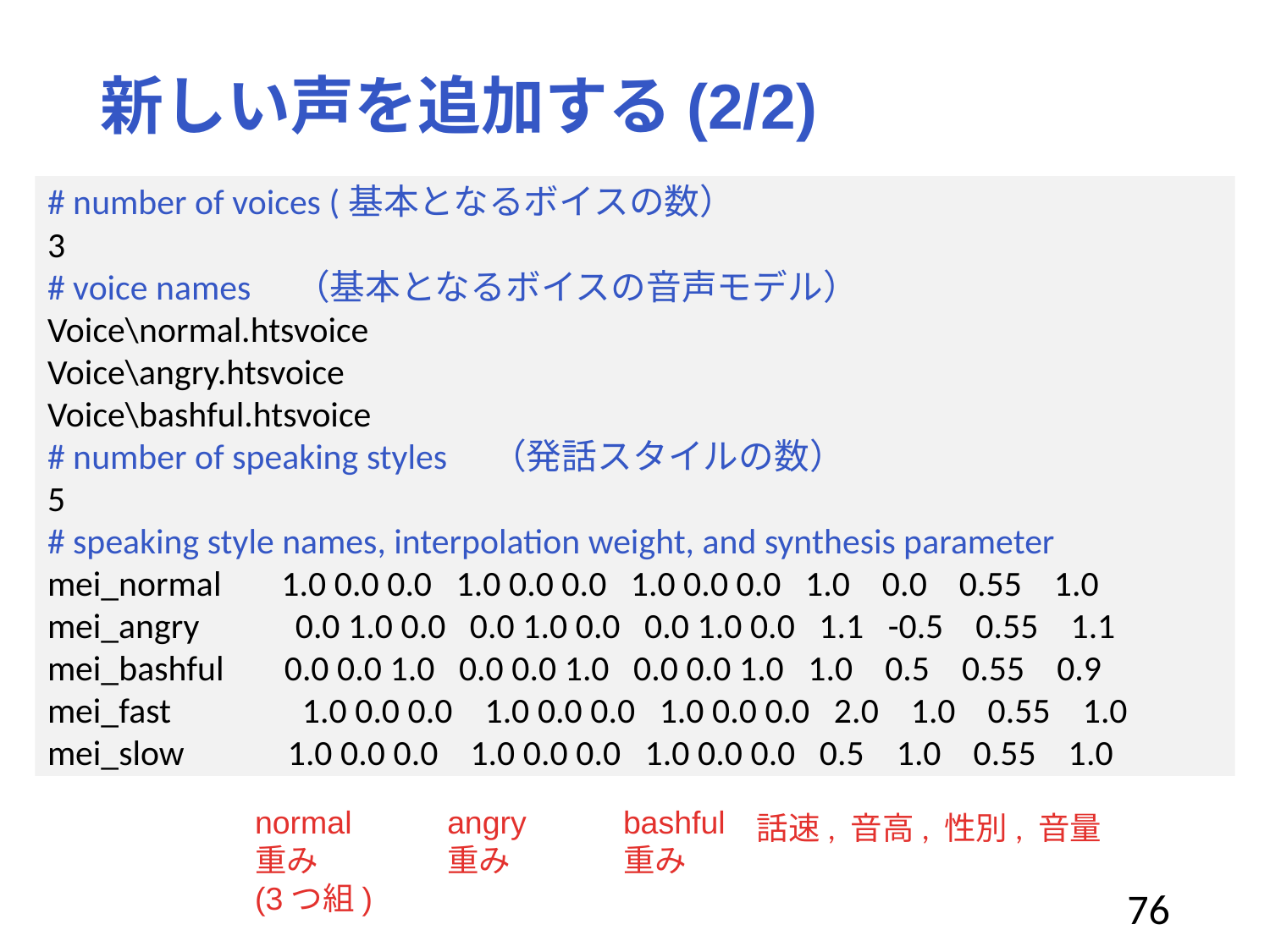

# 新しい声を追加する(2/2)
# number of voices (基本となるボイスの数）
3
# voice names　（基本となるボイスの音声モデル）
Voice\normal.htsvoice
Voice\angry.htsvoice
Voice\bashful.htsvoice
# number of speaking styles　（発話スタイルの数）
5
# speaking style names, interpolation weight, and synthesis parameter
mei_normal　 1.0 0.0 0.0   1.0 0.0 0.0   1.0 0.0 0.0   1.0    0.0    0.55    1.0
mei_angry 　　0.0 1.0 0.0   0.0 1.0 0.0   0.0 1.0 0.0   1.1   -0.5    0.55    1.1
mei_bashful 　0.0 0.0 1.0   0.0 0.0 1.0   0.0 0.0 1.0   1.0    0.5    0.55    0.9
mei_fast 　　　1.0 0.0 0.0    1.0 0.0 0.0   1.0 0.0 0.0   2.0    1.0    0.55    1.0
mei_slow 　　 1.0 0.0 0.0    1.0 0.0 0.0   1.0 0.0 0.0   0.5    1.0    0.55    1.0

normal
重み
(3つ組)
bashful
重み
angry
重み
話速, 音高, 性別, 音量
76